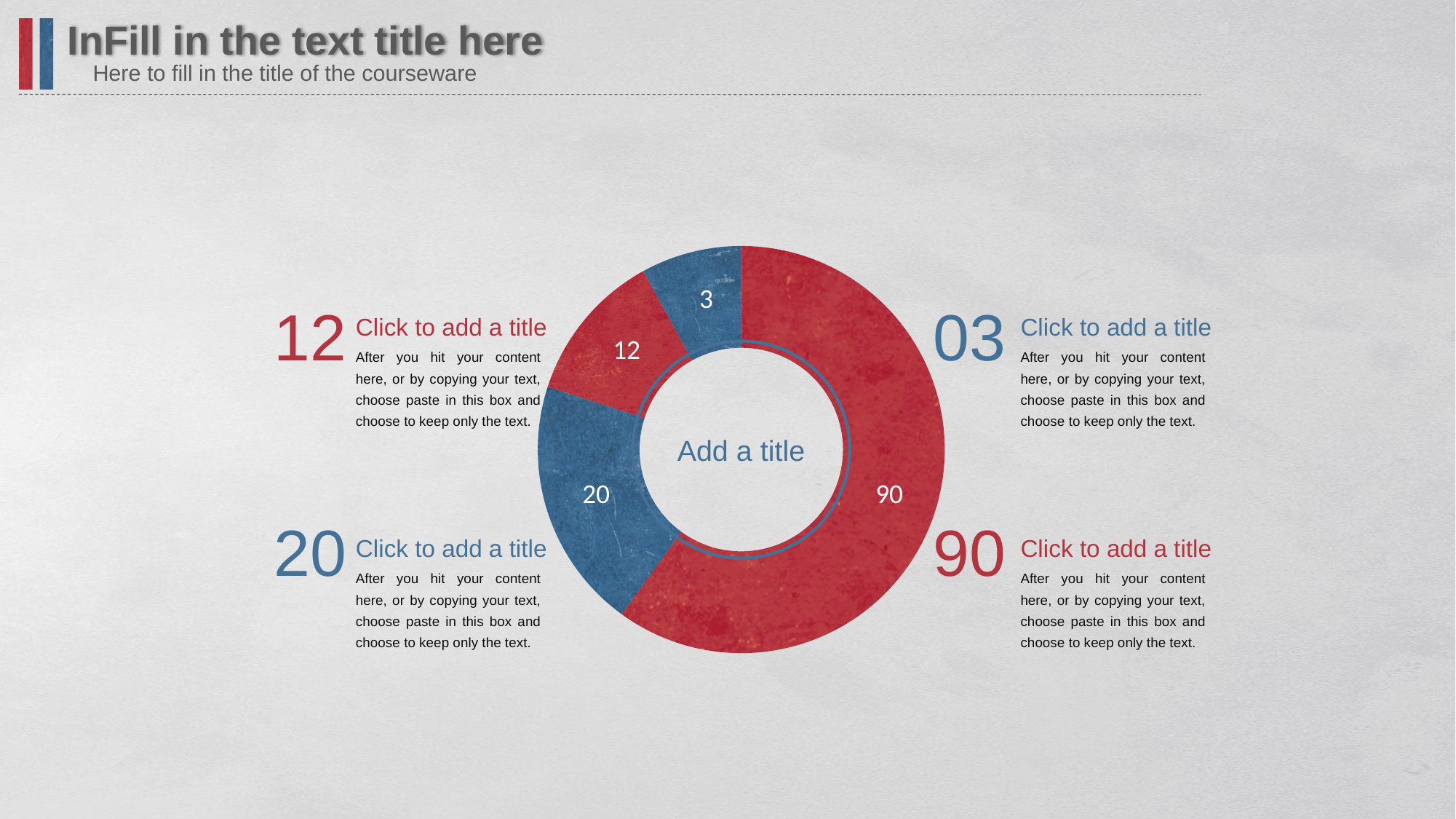

InFill in the text title here

Here to fill in the title of the courseware

### Chart

| Category | 销售额 |
|---|---|
|  | 60.0 |
|  | 20.0 |
|  | 12.0 |
|  | 8.0 |
12
03
Click to add a title
Click to add a title
After you hit your content here, or by copying your text, choose paste in this box and choose to keep only the text.
After you hit your content here, or by copying your text, choose paste in this box and choose to keep only the text.
Add a title
20
90
Click to add a title
Click to add a title
After you hit your content here, or by copying your text, choose paste in this box and choose to keep only the text.
After you hit your content here, or by copying your text, choose paste in this box and choose to keep only the text.